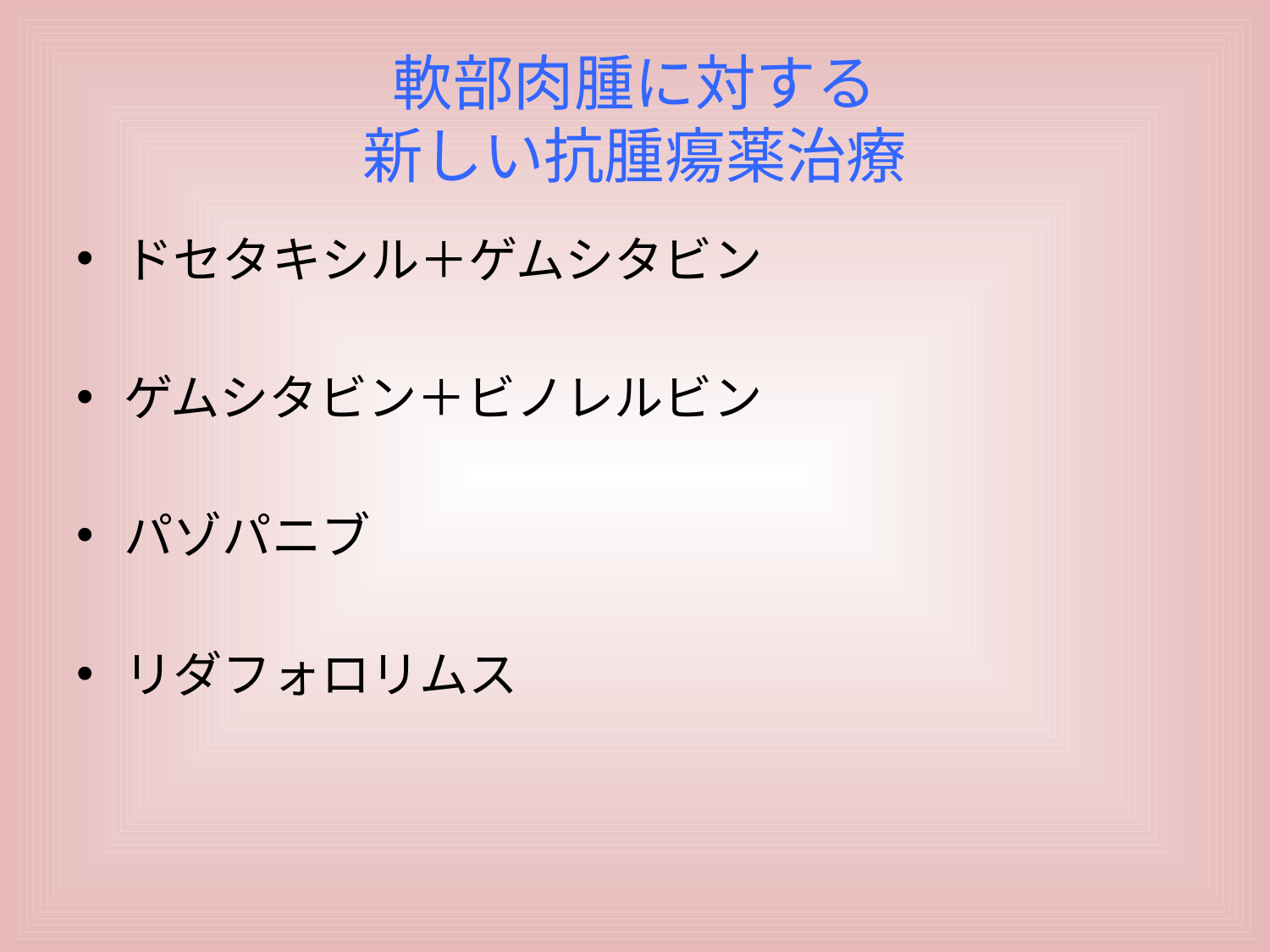

# 軟部肉腫に対する 新しい抗腫瘍薬治療
ドセタキシル＋ゲムシタビン

ゲムシタビン＋ビノレルビン

パゾパニブ

リダフォロリムス